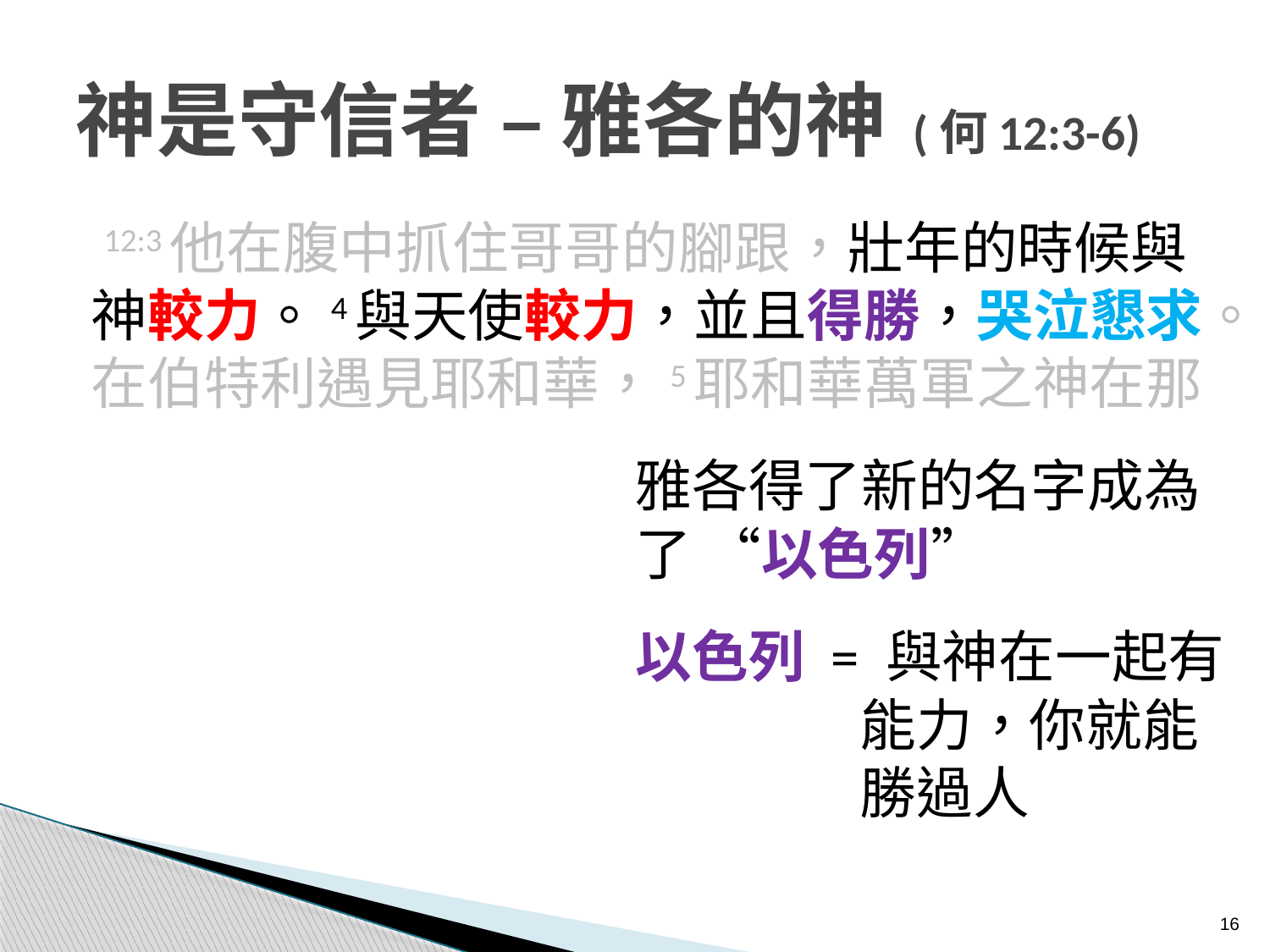

# 神是守信者 – 雅各的神 (何12:3-6)
 12:3他在腹中抓住哥哥的腳跟，壯年的時候與神較力。4與天使較力，並且得勝，哭泣懇求。在伯特利遇見耶和華，5耶和華萬軍之神在那

雅各得了新的名字成為了 “以色列”

以色列 = 與神在一起有能力，你就能勝過人
16